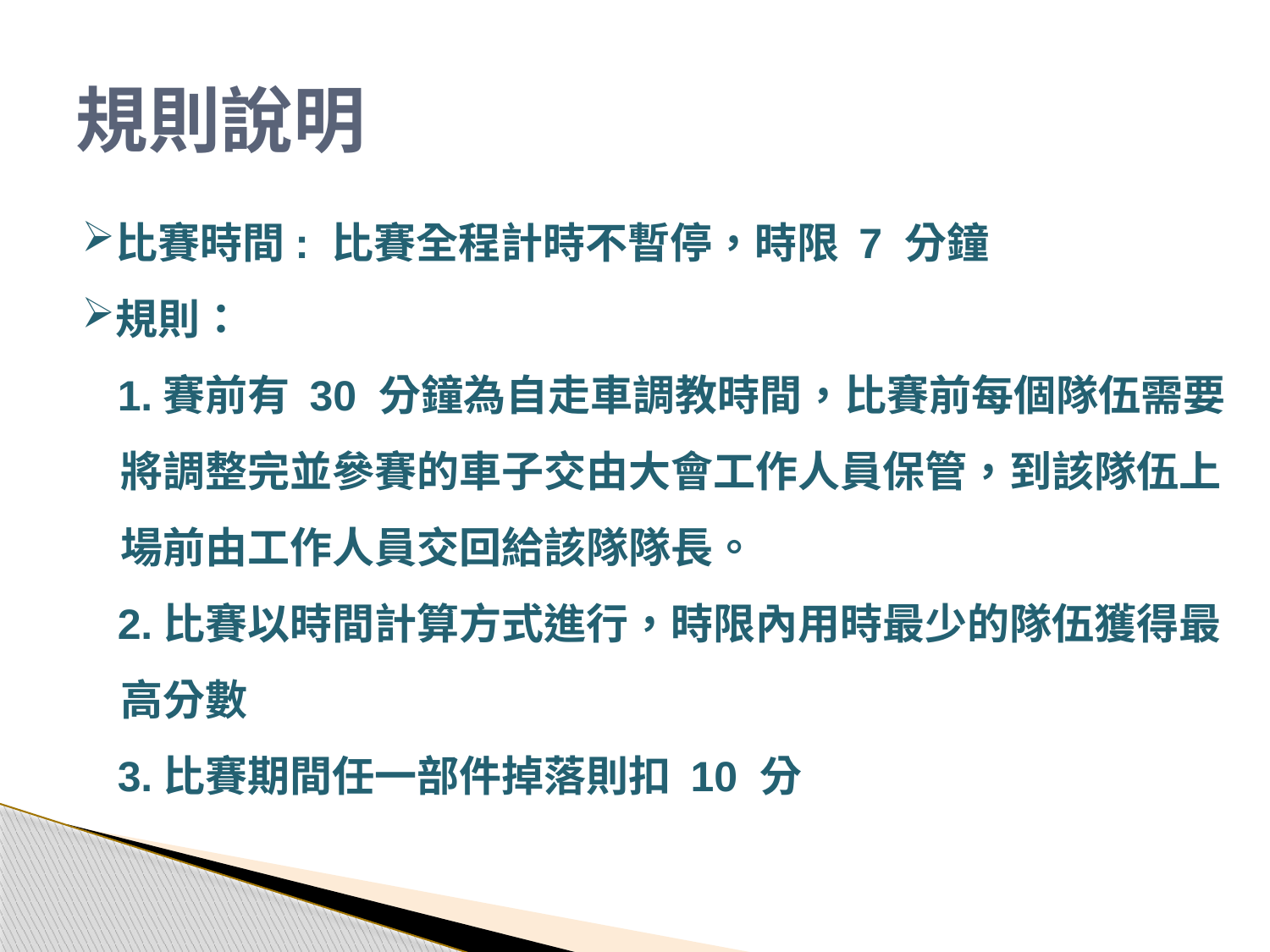

# 規則說明
比賽時間: 比賽全程計時不暫停，時限 7 分鐘
規則：
   1.賽前有 30 分鐘為自走車調教時間，比賽前每個隊伍需要
   將調整完並參賽的車子交由大會工作人員保管，到該隊伍上
   場前由工作人員交回給該隊隊長。
   2.比賽以時間計算方式進行，時限內用時最少的隊伍獲得最
   高分數
   3.比賽期間任一部件掉落則扣 10 分